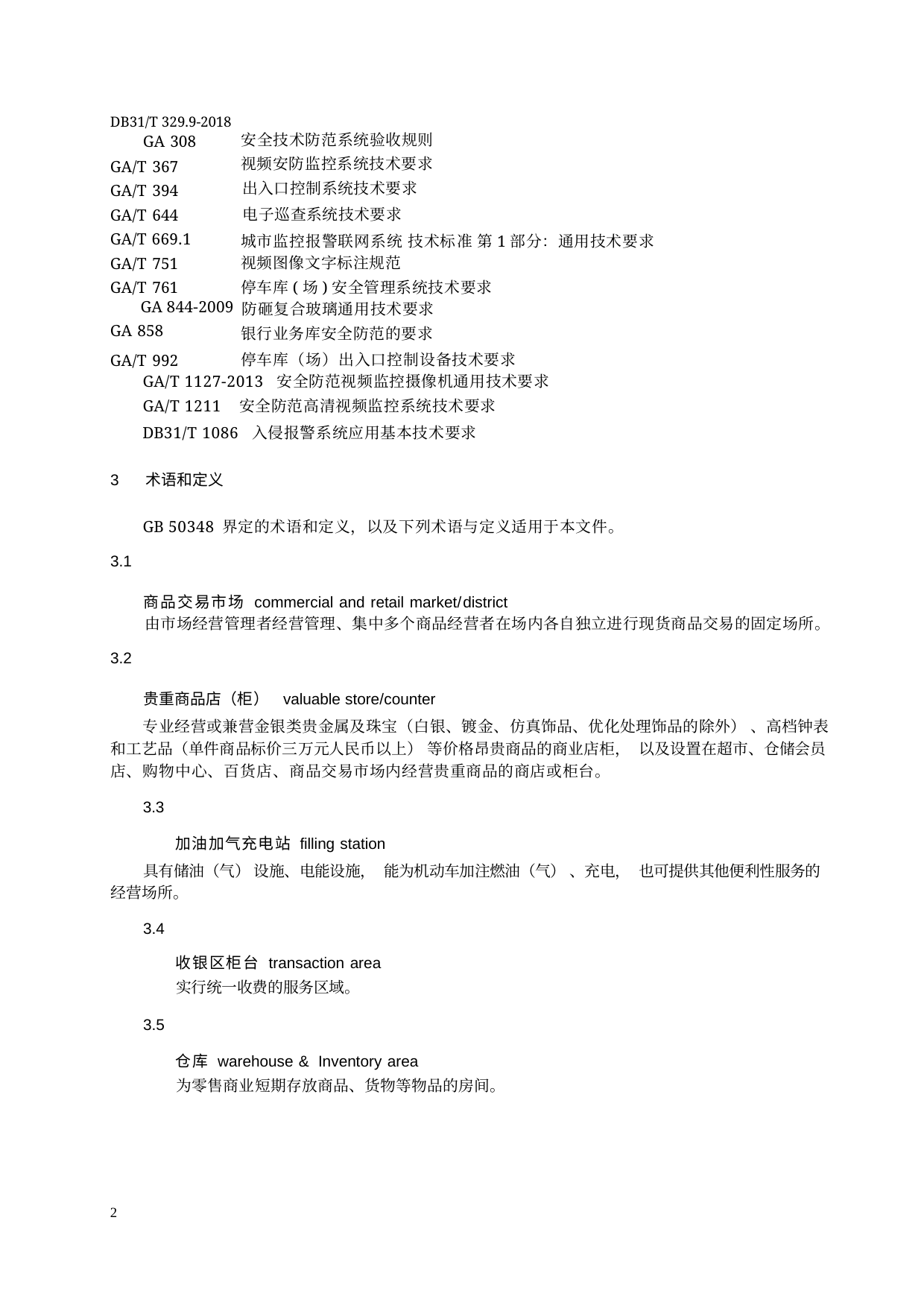

DB31/T 329.9-2018 GA 308
GA/T 367
GA/T 394
GA/T 644
GA/T 669.1
GA/T 751
GA/T 761
GA 844-2009
GA 858

GA/T 992

安全技术防范系统验收规则
视频安防监控系统技术要求
出入口控制系统技术要求
电子巡查系统技术要求
城市监控报警联网系统 技术标准 第1部分：通用技术要求 视频图像文字标注规范
停车库(场)安全管理系统技术要求
防砸复合玻璃通用技术要求
银行业务库安全防范的要求

停车库（场）出入口控制设备技术要求

GA/T 1127-2013  安全防范视频监控摄像机通用技术要求
GA/T 1211   安全防范高清视频监控系统技术要求
DB31/T 1086  入侵报警系统应用基本技术要求

3     术语和定义

GB 50348 界定的术语和定义，以及下列术语与定义适用于本文件。
3.1
商品交易市场 commercial and retail market/district
由市场经营管理者经营管理、集中多个商品经营者在场内各自独立进行现货商品交易的固定场所。
3.2
贵重商品店（柜）  valuable store/counter
专业经营或兼营金银类贵金属及珠宝（白银、镀金、仿真饰品、优化处理饰品的除外） 、高档钟表  和工艺品（单件商品标价三万元人民币以上） 等价格昂贵商品的商业店柜， 以及设置在超市、仓储会员  店、购物中心、百货店、商品交易市场内经营贵重商品的商店或柜台。
3.3
加油加气充电站 filling station
具有储油（气） 设施、电能设施， 能为机动车加注燃油（气） 、充电， 也可提供其他便利性服务的  经营场所。
3.4
收银区柜台 transaction area
实行统一收费的服务区域。
3.5
仓库 warehouse & Inventory area

为零售商业短期存放商品、货物等物品的房间。

2